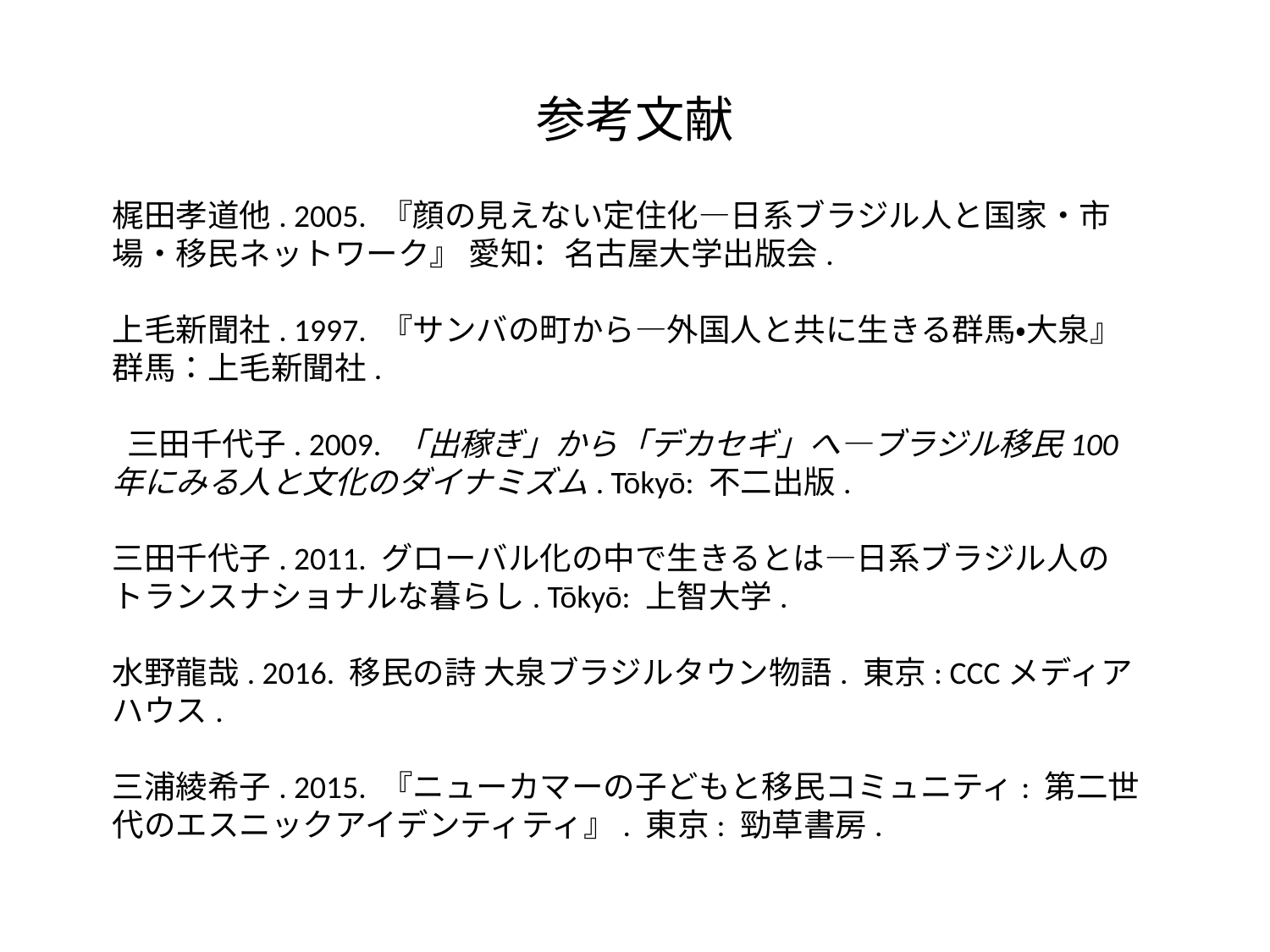

# 参考文献
梶田孝道他. 2005. 『顔の見えない定住化―日系ブラジル人と国家・市場・移民ネットワーク』 愛知：名古屋大学出版会.

上毛新聞社. 1997. 『サンバの町から―外国人と共に生きる群馬・大泉』 群馬：上毛新聞社.

 三田千代子. 2009. 「出稼ぎ」から「デカセギ」へ―ブラジル移民100年にみる人と文化のダイナミズム. Tōkyō: 不二出版.

三田千代子. 2011. グローバル化の中で生きるとは―日系ブラジル人のトランスナショナルな暮らし. Tōkyō: 上智大学.

水野龍哉. 2016. 移民の詩 大泉ブラジルタウン物語. 東京: CCCメディアハウス.

三浦綾希子. 2015. 『ニューカマーの子どもと移民コミュニティ: 第二世代のエスニックアイデンティティ』. 東京: 勁草書房.